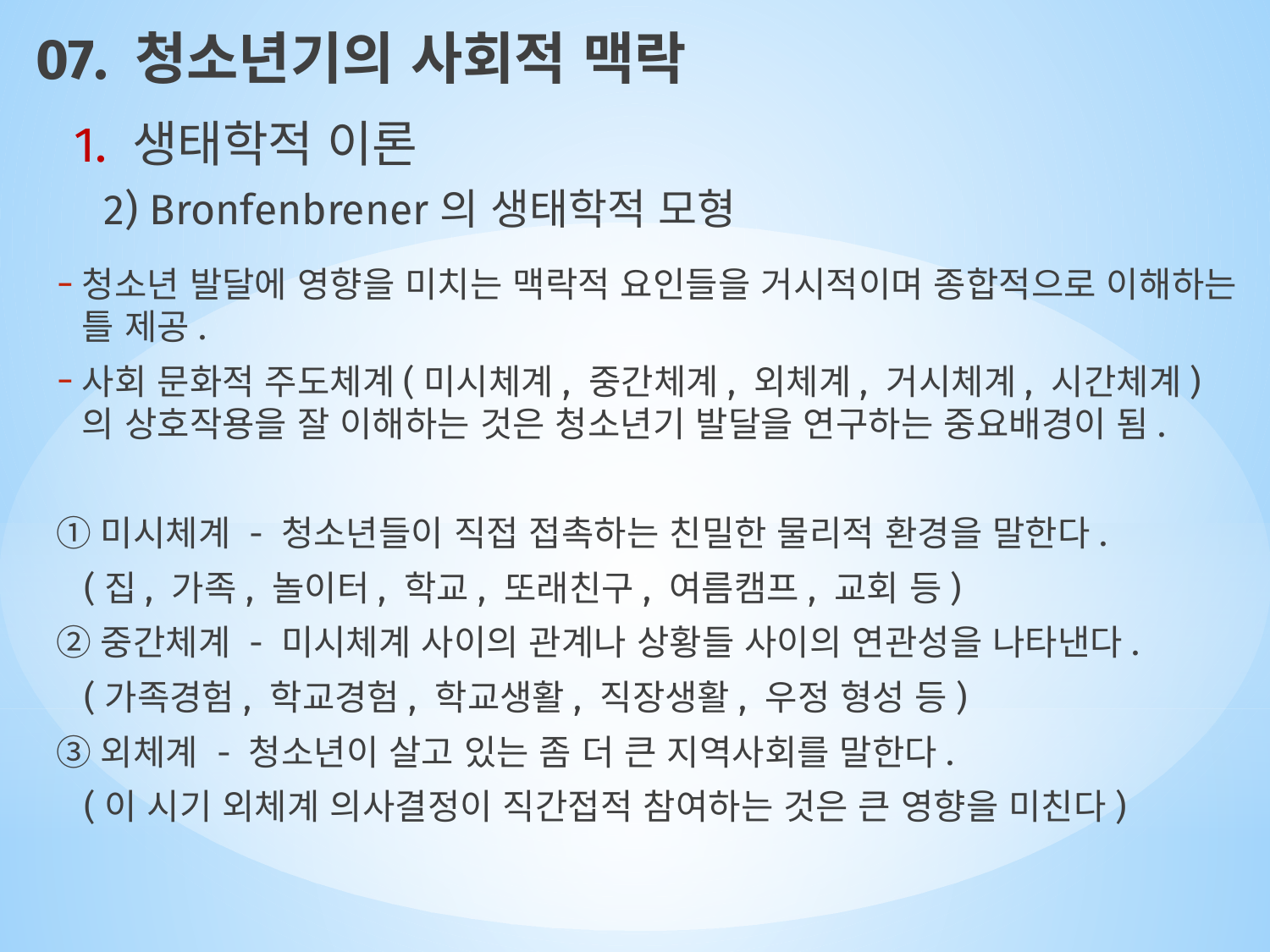

07. 청소년기의 사회적 맥락
1. 생태학적 이론
2) Bronfenbrener의 생태학적 모형
청소년 발달에 영향을 미치는 맥락적 요인들을 거시적이며 종합적으로 이해하는 틀 제공.
사회 문화적 주도체계(미시체계, 중간체계, 외체계, 거시체계, 시간체계)의 상호작용을 잘 이해하는 것은 청소년기 발달을 연구하는 중요배경이 됨.

①미시체계 - 청소년들이 직접 접촉하는 친밀한 물리적 환경을 말한다.
   (집, 가족, 놀이터, 학교, 또래친구, 여름캠프, 교회 등)
②중간체계 - 미시체계 사이의 관계나 상황들 사이의 연관성을 나타낸다.
   (가족경험, 학교경험, 학교생활, 직장생활, 우정 형성 등)
③외체계 - 청소년이 살고 있는 좀 더 큰 지역사회를 말한다.
   (이 시기 외체계 의사결정이 직간접적 참여하는 것은 큰 영향을 미친다)